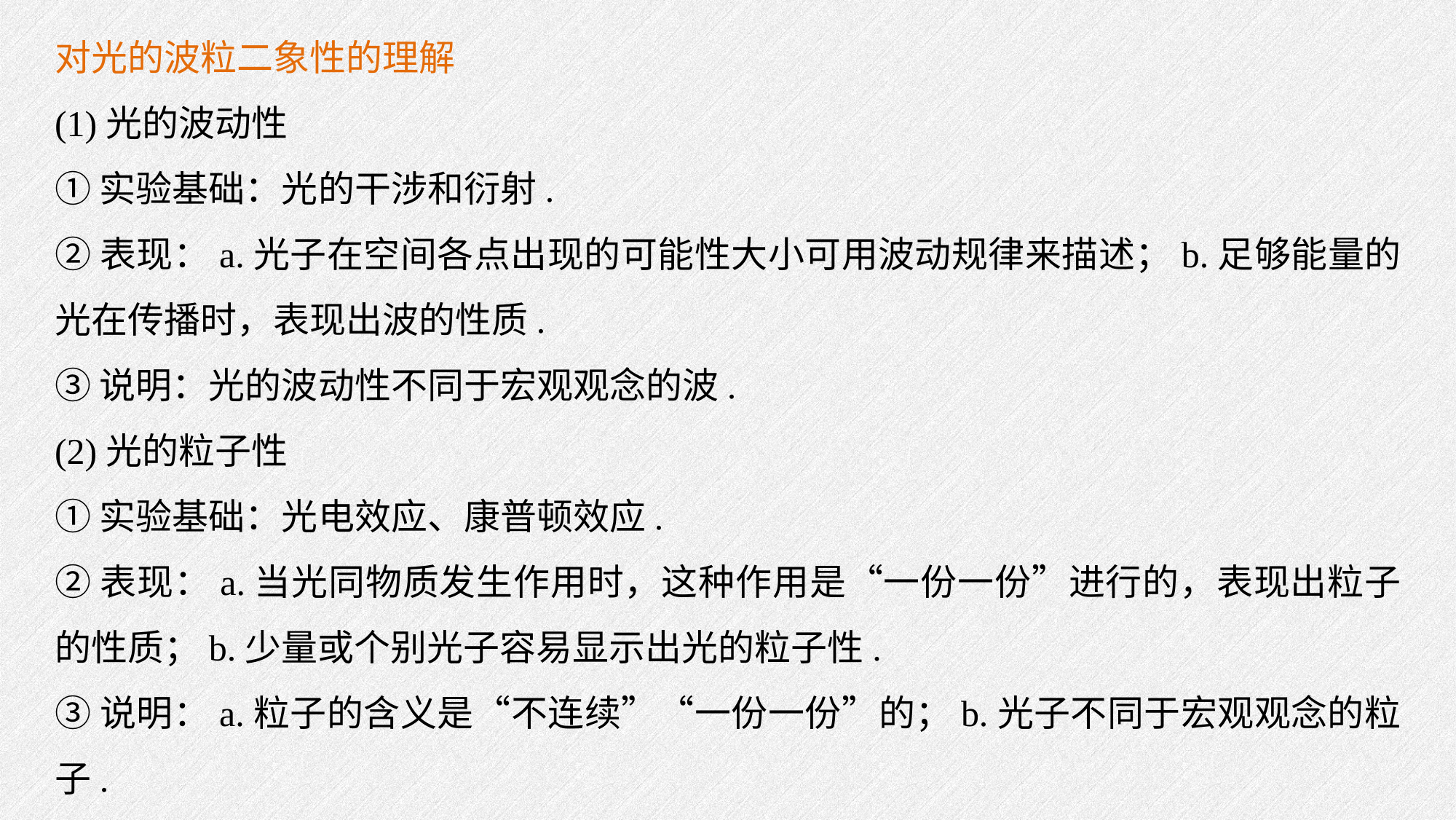

对光的波粒二象性的理解
(1)光的波动性
①实验基础：光的干涉和衍射.
②表现：a.光子在空间各点出现的可能性大小可用波动规律来描述；b.足够能量的光在传播时，表现出波的性质.
③说明：光的波动性不同于宏观观念的波.
(2)光的粒子性
①实验基础：光电效应、康普顿效应.
②表现：a.当光同物质发生作用时，这种作用是“一份一份”进行的，表现出粒子的性质；b.少量或个别光子容易显示出光的粒子性.
③说明：a.粒子的含义是“不连续”“一份一份”的；b.光子不同于宏观观念的粒子.